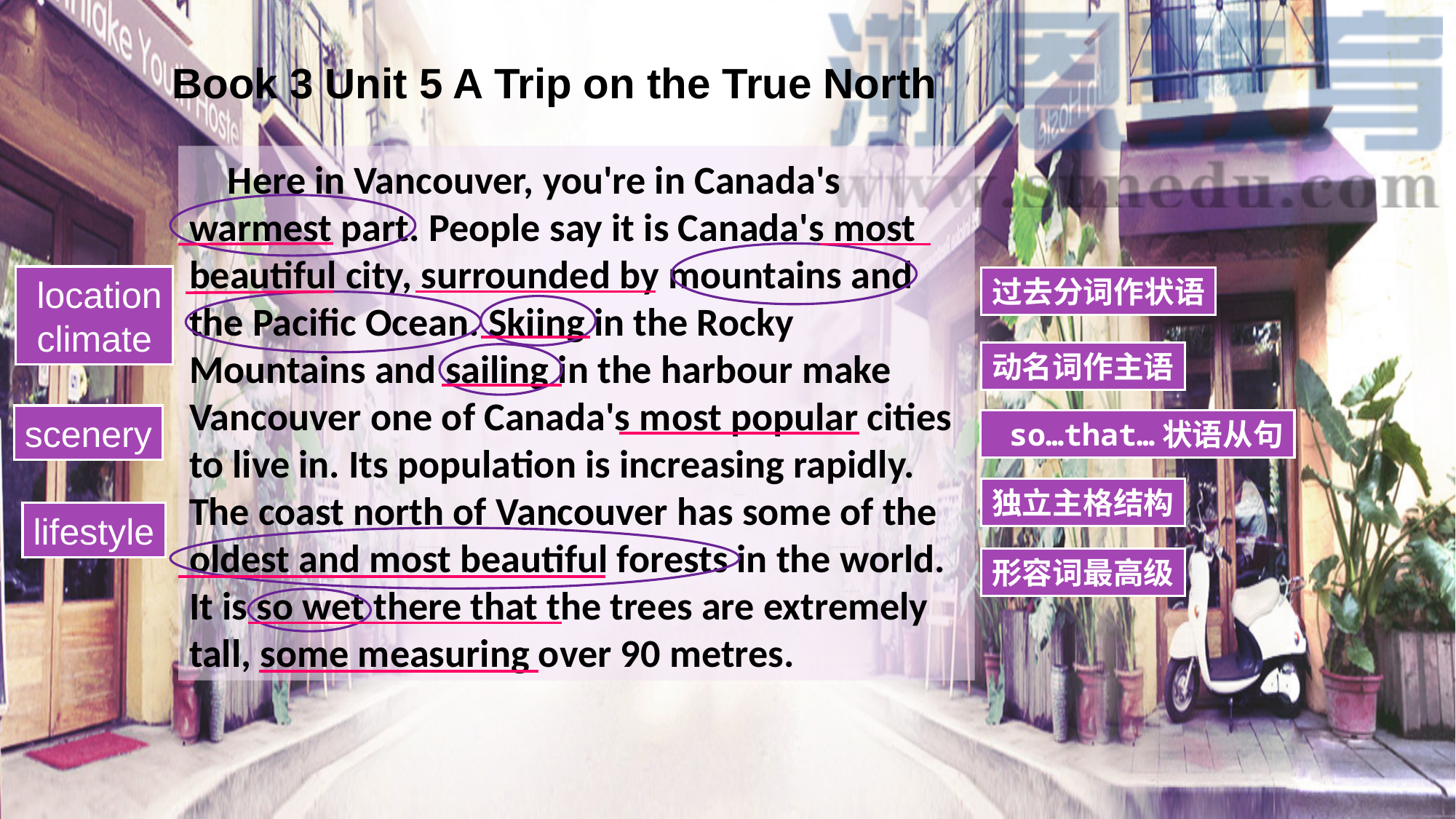

Book 3 Unit 5 A Trip on the True North
    Here in Vancouver, you're in Canada's warmest part. People say it is Canada's most beautiful city, surrounded by mountains and the Pacific Ocean. Skiing in the Rocky Mountains and sailing in the harbour make Vancouver one of Canada's most popular cities to live in. Its population is increasing rapidly. The coast north of Vancouver has some of the oldest and most beautiful forests in the world. It is so wet there that the trees are extremely tall, some measuring over 90 metres.

 location
 climate
过去分词作状语

动名词作主语

scenery
 so…that…状语从句
独立主格结构
lifestyle

形容词最高级